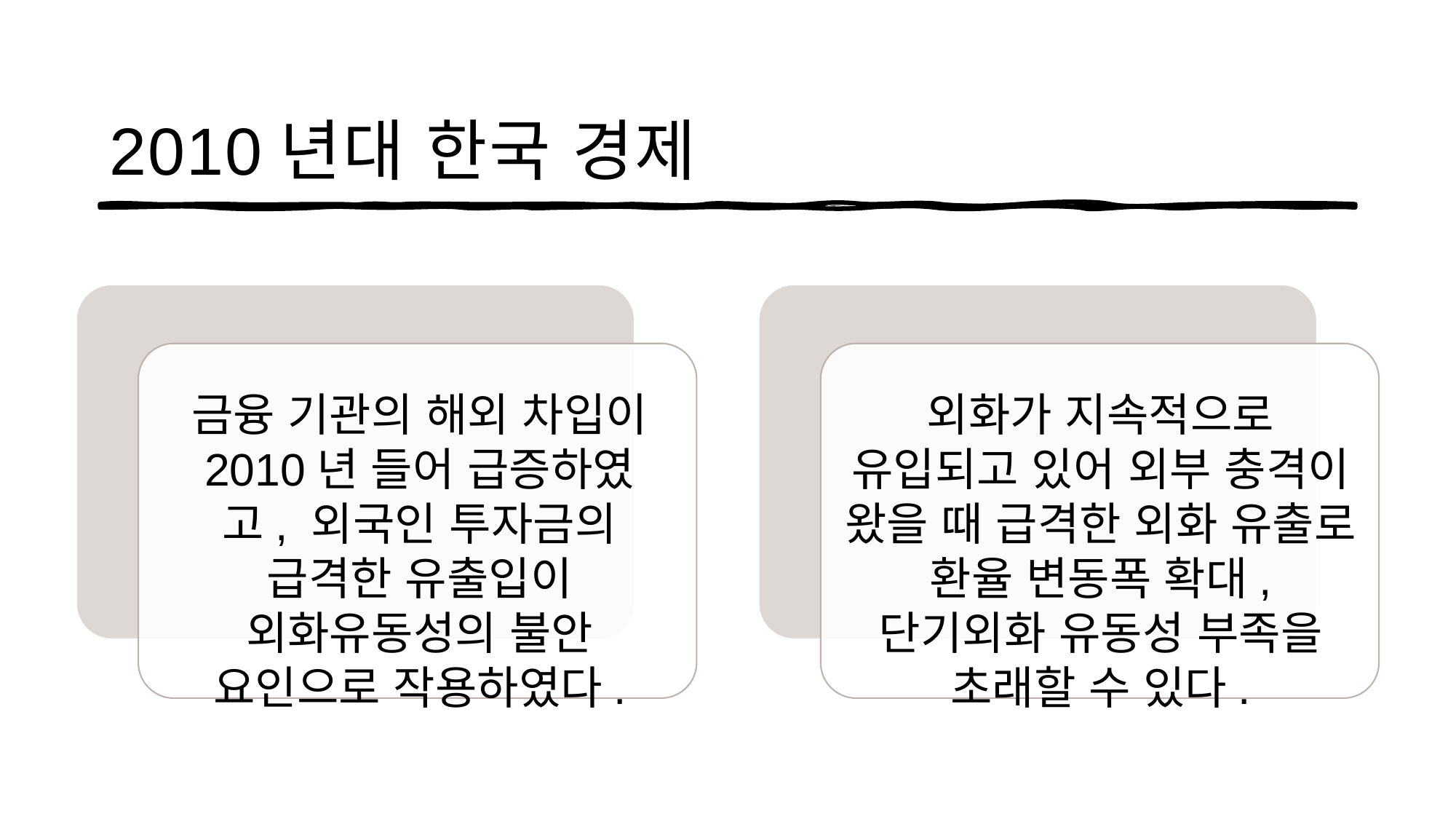

# 2010년대 한국 경제

금융 기관의 해외 차입이 2010년 들어 급증하였고, 외국인 투자금의 급격한 유출입이 외화유동성의 불안 요인으로 작용하였다.
외화가 지속적으로 유입되고 있어 외부 충격이 왔을 때 급격한 외화 유출로 환율 변동폭 확대, 단기외화 유동성 부족을 초래할 수 있다.